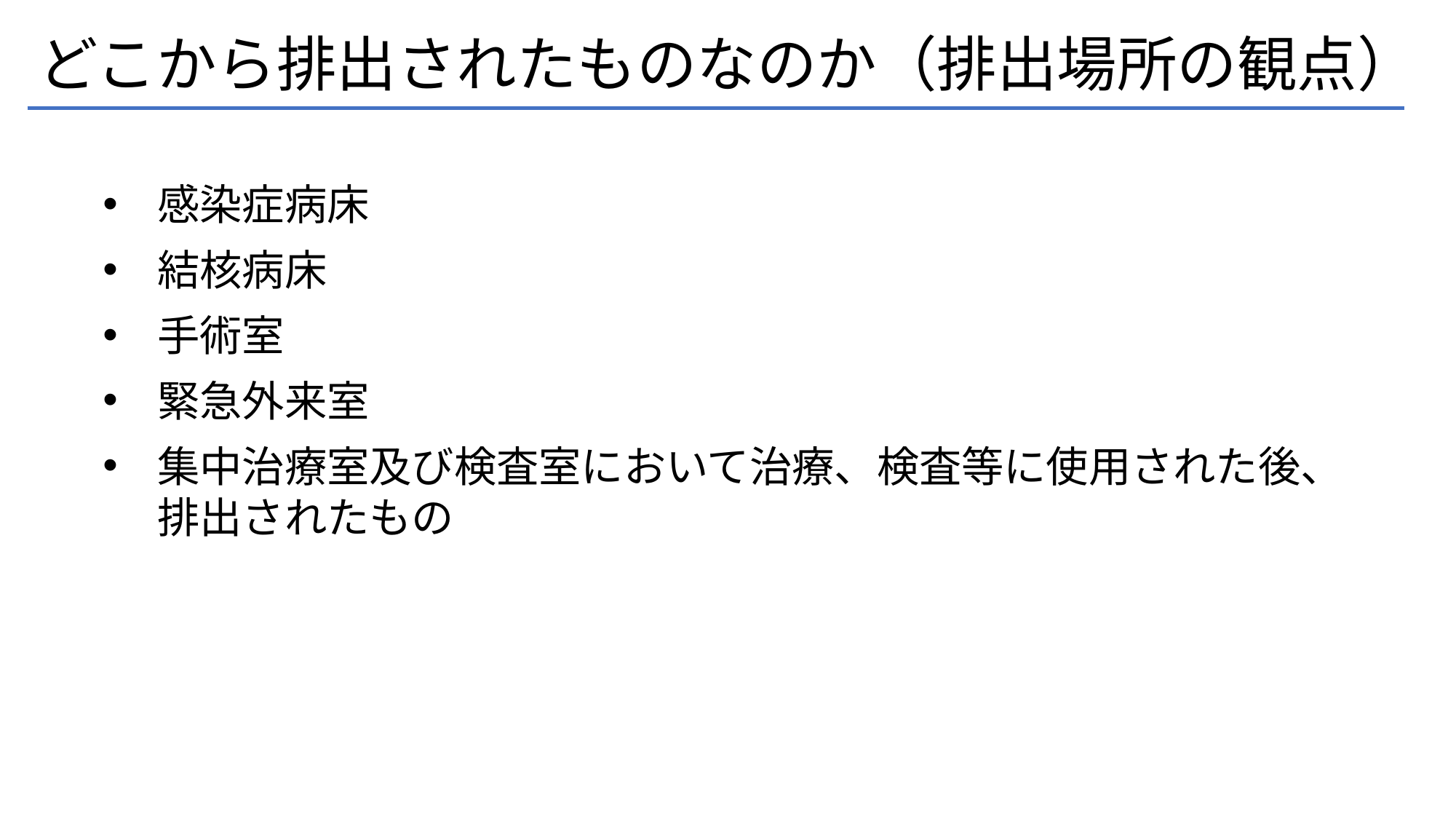

# どこから排出されたものなのか（排出場所の観点）
感染症病床

結核病床

手術室

緊急外来室

集中治療室及び検査室において治療、検査等に使用された後、排出されたもの